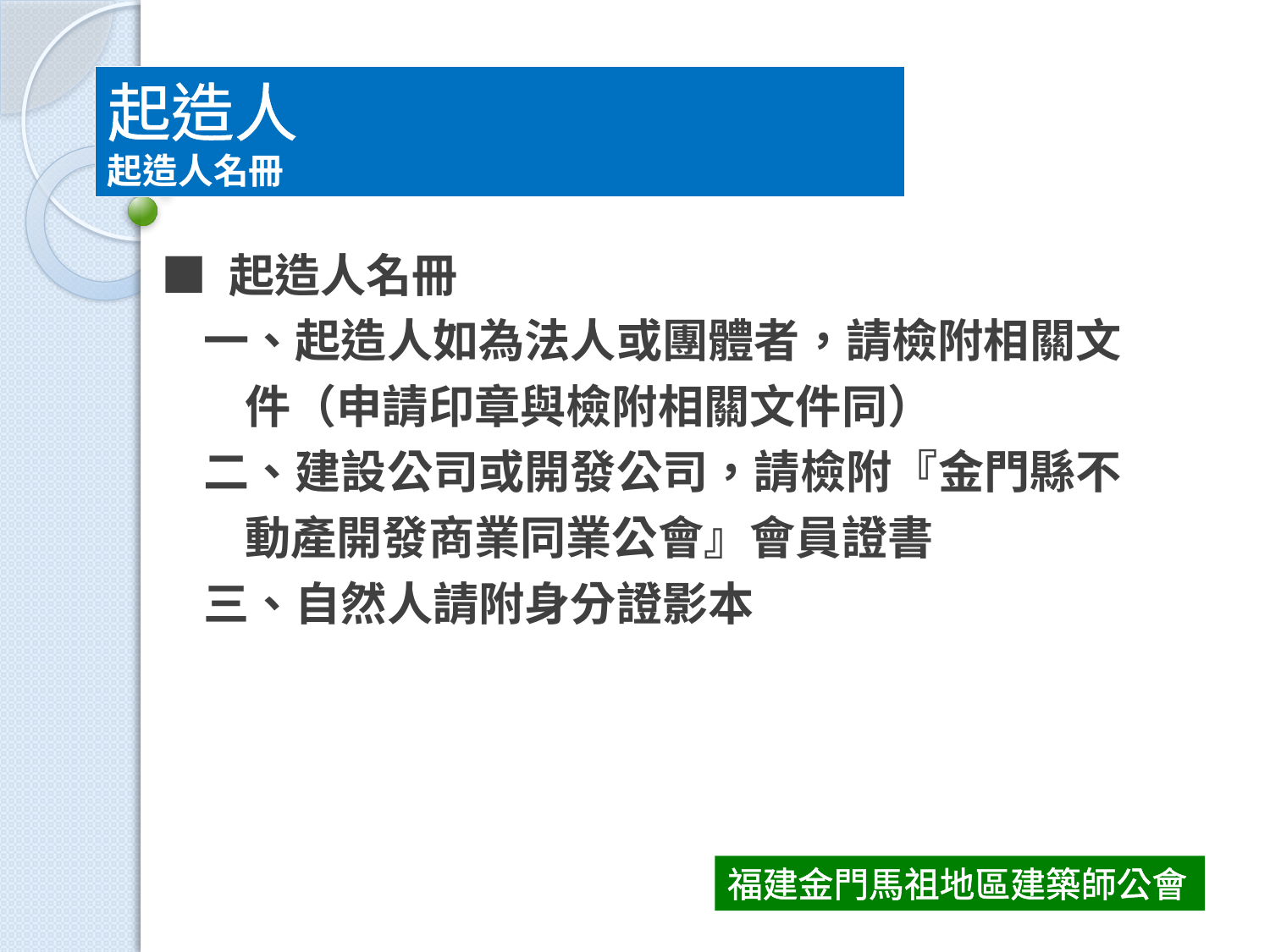

起造人
起造人名冊
■ 起造人名冊
   一、起造人如為法人或團體者，請檢附相關文
       件（申請印章與檢附相關文件同）
   二、建設公司或開發公司，請檢附『金門縣不
       動產開發商業同業公會』會員證書
   三、自然人請附身分證影本
福建金門馬祖地區建築師公會